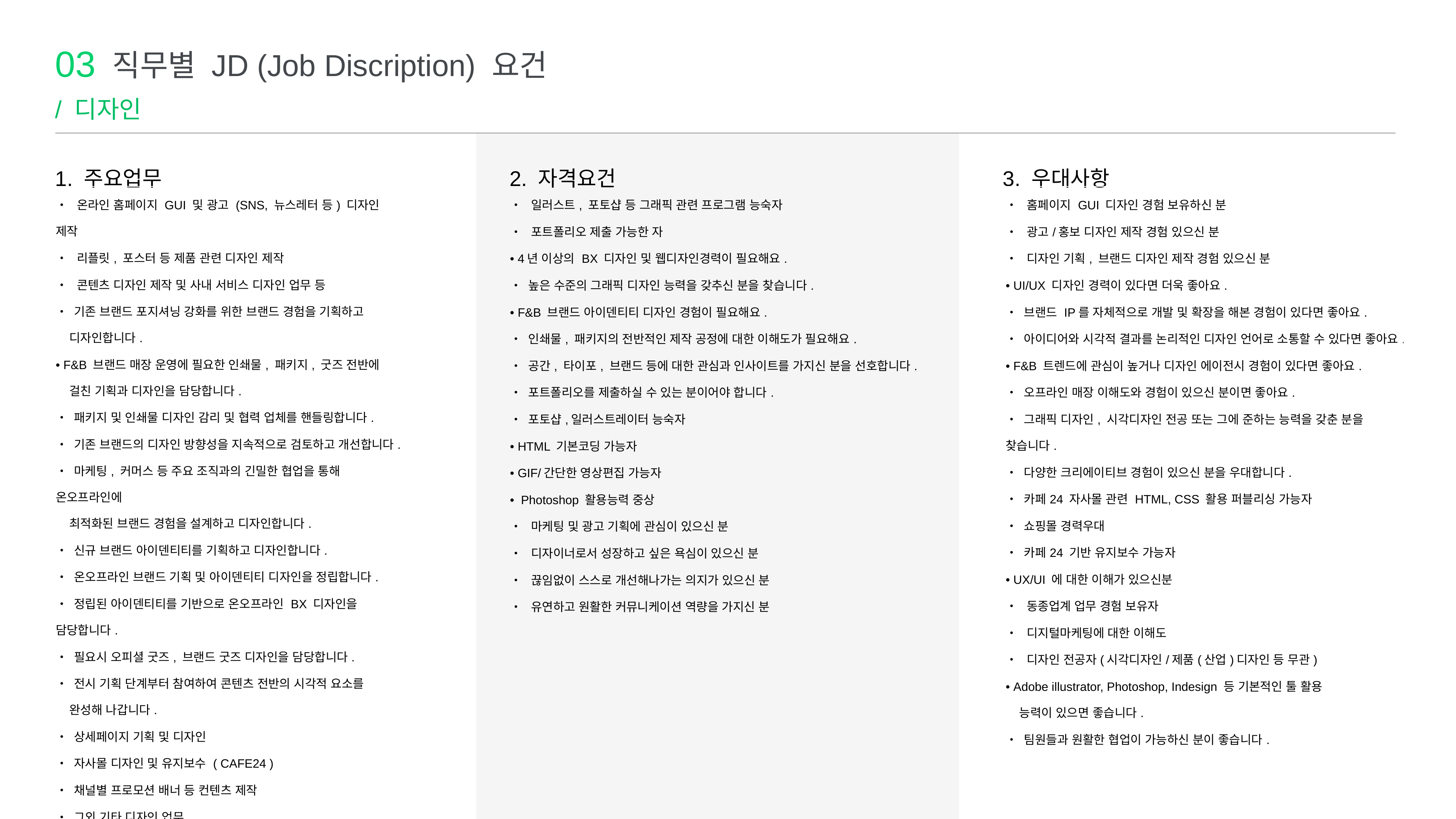

직무별 JD (Job Discription) 요건
03
/ 디자인
1. 주요업무

2. 자격요건
3. 우대사항
| • 온라인 홈페이지 GUI 및 광고 (SNS, 뉴스레터 등) 디자인 제작 |
| --- |
| • 리플릿, 포스터 등 제품 관련 디자인 제작 |
| • 콘텐츠 디자인 제작 및 사내 서비스 디자인 업무 등 |
| • 기존 브랜드 포지셔닝 강화를 위한 브랜드 경험을 기획하고 디자인합니다. |
| • F&B 브랜드 매장 운영에 필요한 인쇄물, 패키지, 굿즈 전반에 걸친 기획과 디자인을 담당합니다. |
| • 패키지 및 인쇄물 디자인 감리 및 협력 업체를 핸들링합니다. |
| • 기존 브랜드의 디자인 방향성을 지속적으로 검토하고 개선합니다. |
| • 마케팅, 커머스 등 주요 조직과의 긴밀한 협업을 통해 온오프라인에 최적화된 브랜드 경험을 설계하고 디자인합니다. |
| • 신규 브랜드 아이덴티티를 기획하고 디자인합니다. |
| • 온오프라인 브랜드 기획 및 아이덴티티 디자인을 정립합니다. |
| • 정립된 아이덴티티를 기반으로 온오프라인 BX 디자인을 담당합니다. |
| • 필요시 오피셜 굿즈, 브랜드 굿즈 디자인을 담당합니다. |
| • 전시 기획 단계부터 참여하여 콘텐츠 전반의 시각적 요소를 완성해 나갑니다. |
| • 상세페이지 기획 및 디자인 |
| • 자사몰 디자인 및 유지보수 ( CAFE24 ) |
| • 채널별 프로모션 배너 등 컨텐츠 제작 |
| • 그외 기타 디자인 업무 |
| • 다양한 브랜드 디지털 크리에이티브 기획 / 디자인 |
| • 온라인 퍼포먼스 광고 소재 제작 (배너디자인, 상세페이지, sns콘텐츠 등) |
| • 브랜드 아이덴티티가 반영된 크리에이티브 제작 |
| • 분석된 데이터 이해 및 인사이트 도출을 바탕으로 성과 개선 |
| • 일러스트, 포토샵 등 그래픽 관련 프로그램 능숙자 |
| --- |
| • 포트폴리오 제출 가능한 자 |
| • 4년 이상의 BX 디자인 및 웹디자인경력이 필요해요. |
| • 높은 수준의 그래픽 디자인 능력을 갖추신 분을 찾습니다. |
| • F&B 브랜드 아이덴티티 디자인 경험이 필요해요. |
| • 인쇄물, 패키지의 전반적인 제작 공정에 대한 이해도가 필요해요. |
| • 공간, 타이포, 브랜드 등에 대한 관심과 인사이트를 가지신 분을 선호합니다. |
| • 포트폴리오를 제출하실 수 있는 분이어야 합니다. |
| • 포토샵,일러스트레이터 능숙자 |
| • HTML 기본코딩 가능자 |
| • GIF/간단한 영상편집 가능자 |
| • Photoshop 활용능력 중상 |
| • 마케팅 및 광고 기획에 관심이 있으신 분 |
| • 디자이너로서 성장하고 싶은 욕심이 있으신 분 |
| • 끊임없이 스스로 개선해나가는 의지가 있으신 분 |
| • 유연하고 원활한 커뮤니케이션 역량을 가지신 분 |
| • 홈페이지 GUI 디자인 경험 보유하신 분 |
| --- |
| • 광고/홍보 디자인 제작 경험 있으신 분 |
| • 디자인 기획, 브랜드 디자인 제작 경험 있으신 분 |
| • UI/UX 디자인 경력이 있다면 더욱 좋아요. |
| • 브랜드 IP를 자체적으로 개발 및 확장을 해본 경험이 있다면 좋아요. |
| • 아이디어와 시각적 결과를 논리적인 디자인 언어로 소통할 수 있다면 좋아요. |
| • F&B 트렌드에 관심이 높거나 디자인 에이전시 경험이 있다면 좋아요. |
| • 오프라인 매장 이해도와 경험이 있으신 분이면 좋아요. |
| • 그래픽 디자인, 시각디자인 전공 또는 그에 준하는 능력을 갖춘 분을 찾습니다. |
| • 다양한 크리에이티브 경험이 있으신 분을 우대합니다. |
| • 카페24 자사몰 관련 HTML, CSS 활용 퍼블리싱 가능자 |
| • 쇼핑몰 경력우대 |
| • 카페24 기반 유지보수 가능자 |
| • UX/UI 에 대한 이해가 있으신분 |
| • 동종업계 업무 경험 보유자 |
| • 디지털마케팅에 대한 이해도 |
| • 디자인 전공자(시각디자인/제품(산업)디자인 등 무관) |
| • Adobe illustrator, Photoshop, Indesign 등 기본적인 툴 활용 능력이 있으면 좋습니다. |
| • 팀원들과 원활한 협업이 가능하신 분이 좋습니다. |